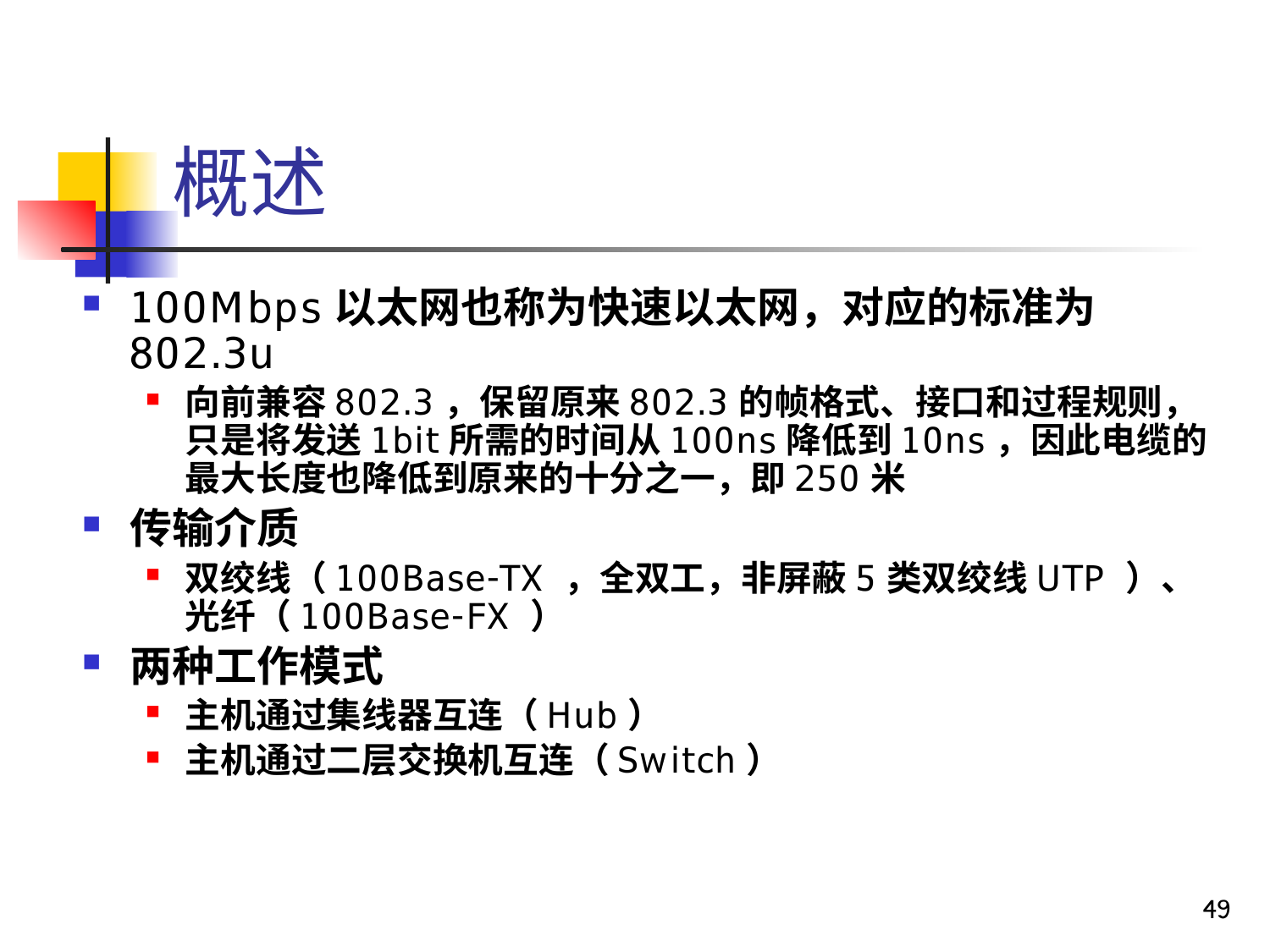

# 概述
100Mbps以太网也称为快速以太网，对应的标准为802.3u
向前兼容802.3，保留原来802.3的帧格式、接口和过程规则，只是将发送1bit所需的时间从100ns降低到10ns，因此电缆的最大长度也降低到原来的十分之一，即250米
传输介质
双绞线（100Base-TX ，全双工，非屏蔽5类双绞线UTP ）、光纤（100Base-FX ）
两种工作模式
主机通过集线器互连（Hub）
主机通过二层交换机互连（Switch）
49